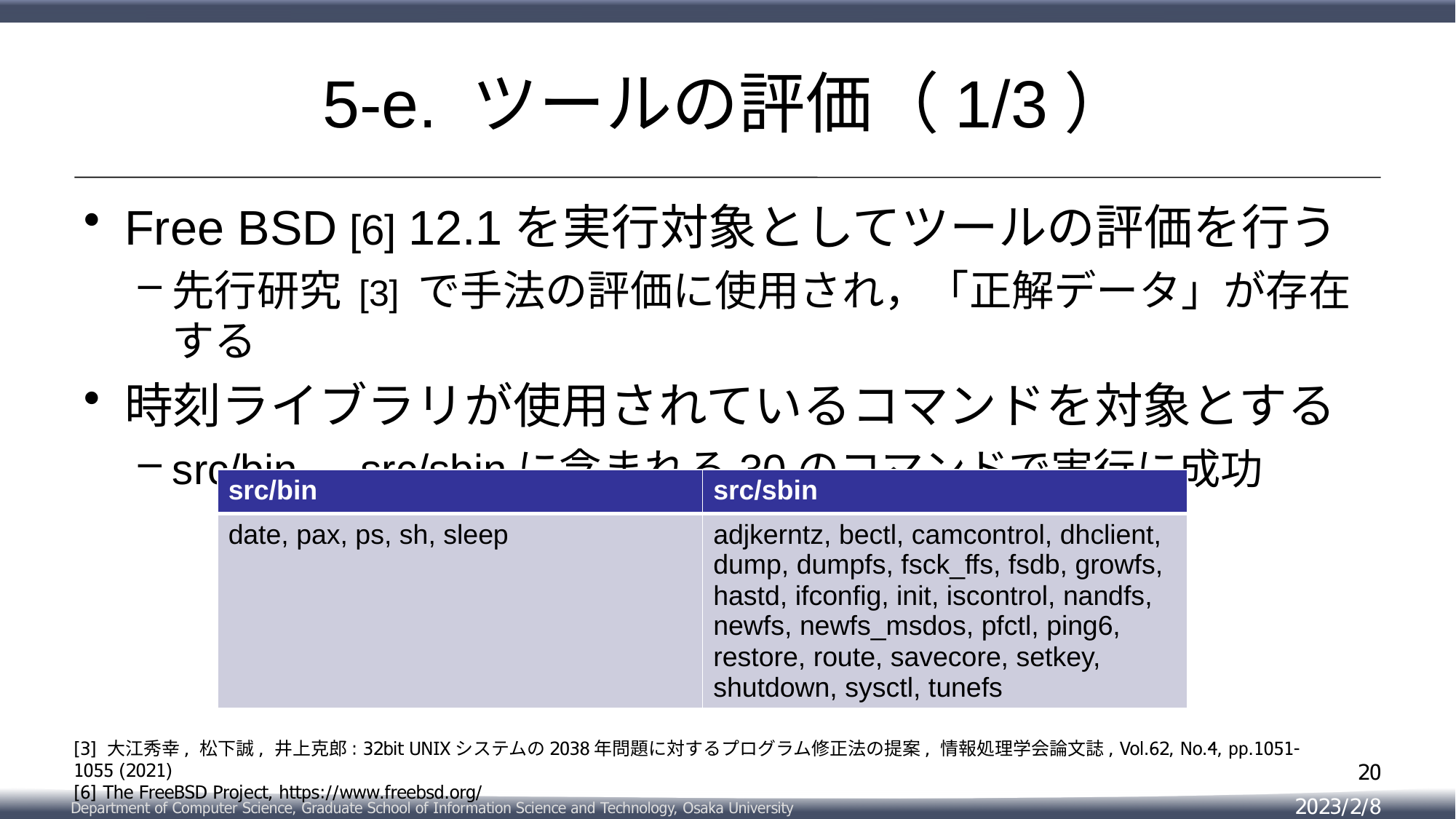

# 5-e. ツールの評価（1/3）
Free BSD [6] 12.1を実行対象としてツールの評価を行う
先行研究 [3] で手法の評価に使用され，「正解データ」が存在する
時刻ライブラリが使用されているコマンドを対象とする
src/bin，src/sbinに含まれる30のコマンドで実行に成功

| src/bin | src/sbin |
| --- | --- |
| date, pax, ps, sh, sleep | adjkerntz, bectl, camcontrol, dhclient, dump, dumpfs, fsck\_ffs, fsdb, growfs, hastd, ifconfig, init, iscontrol, nandfs, newfs, newfs\_msdos, pfctl, ping6, restore, route, savecore, setkey, shutdown, sysctl, tunefs |
[3] 大江秀幸, 松下誠, 井上克郎: 32bit UNIXシステムの2038年問題に対するプログラム修正法の提案, 情報処理学会論文誌, Vol.62, No.4, pp.1051-1055 (2021)
[6] The FreeBSD Project, https://www.freebsd.org/

20
2023/2/8